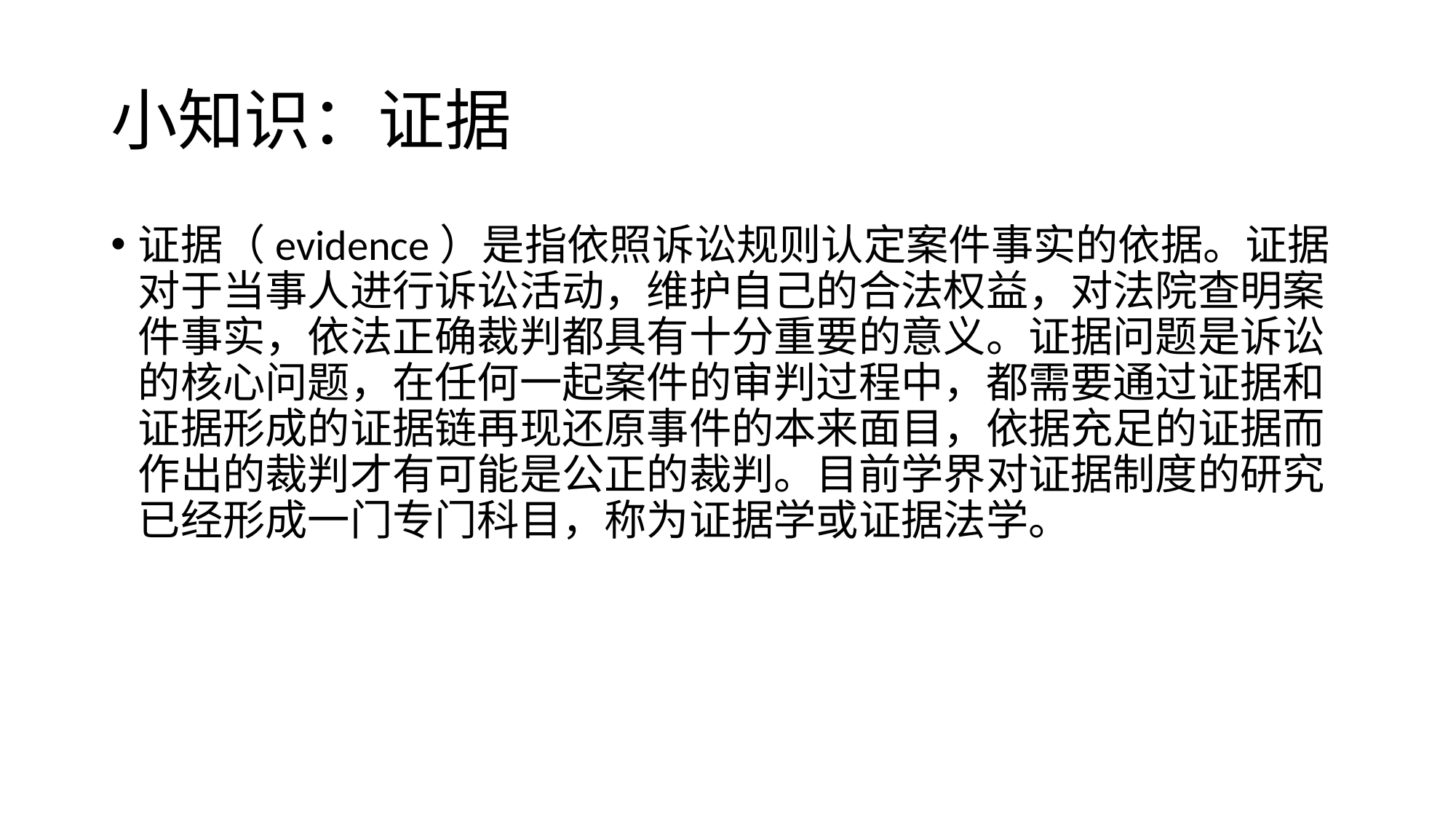

# 小知识：证据
证据（evidence）是指依照诉讼规则认定案件事实的依据。证据对于当事人进行诉讼活动，维护自己的合法权益，对法院查明案件事实，依法正确裁判都具有十分重要的意义。证据问题是诉讼的核心问题，在任何一起案件的审判过程中，都需要通过证据和证据形成的证据链再现还原事件的本来面目，依据充足的证据而作出的裁判才有可能是公正的裁判。目前学界对证据制度的研究已经形成一门专门科目，称为证据学或证据法学。